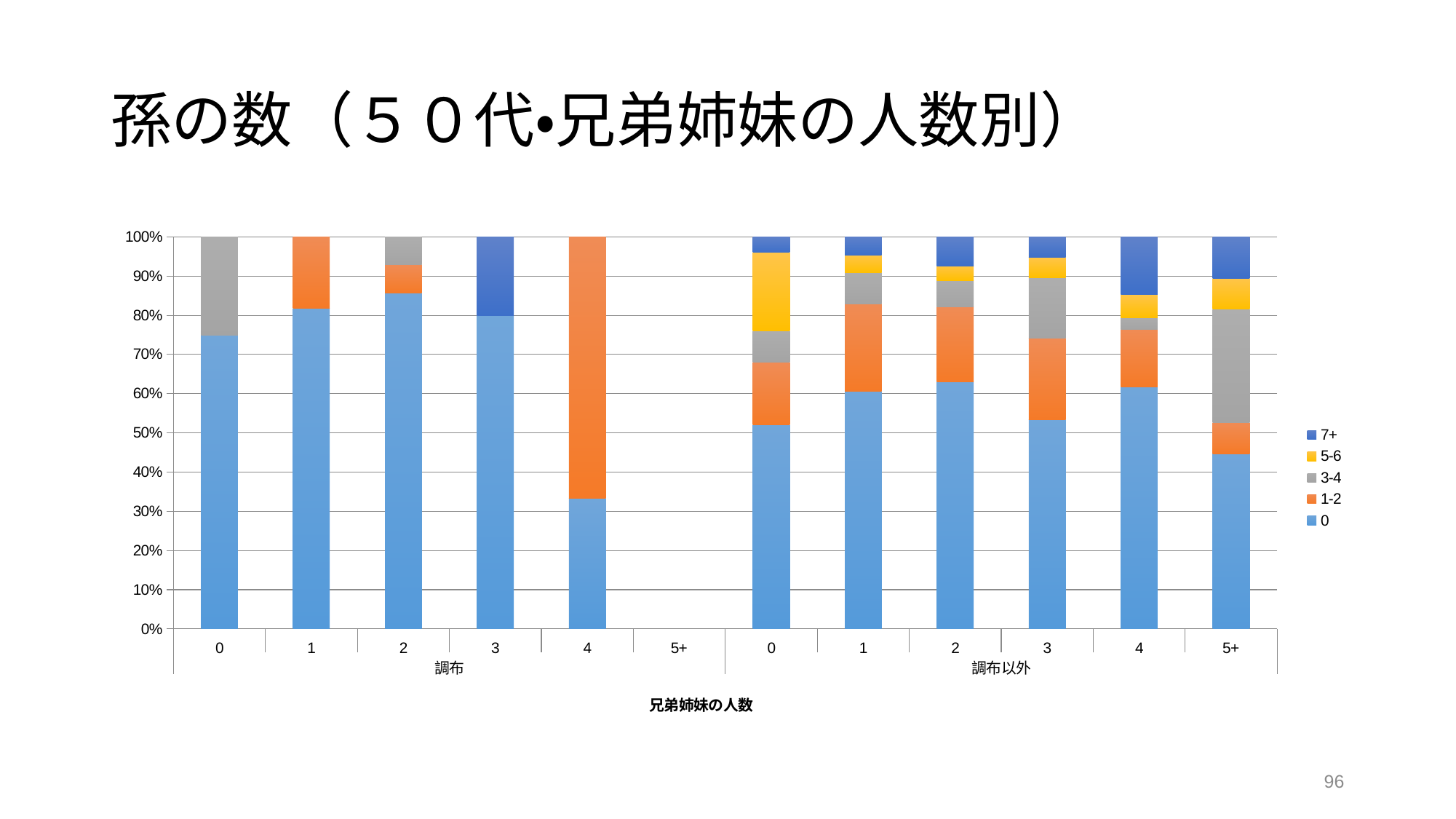

# 孫の数（５０代・兄弟姉妹の人数別）

### Chart

| Category | 0 | 1-2 | 3-4 | 5-6 | 7+ |
|---|---|---|---|---|---|
| 0 | 3.0 | 0.0 | 1.0 | None | 0.0 |
| 1 | 9.0 | 2.0 | 0.0 | None | 0.0 |
| 2 | 12.0 | 1.0 | 1.0 | None | 0.0 |
| 3 | 4.0 | 0.0 | 0.0 | None | 1.0 |
| 4 | 1.0 | 2.0 | 0.0 | None | 0.0 |
| 5+ | None | None | None | None | None |
| 0 | 13.0 | 4.0 | 2.0 | 5.0 | 1.0 |
| 1 | 92.0 | 34.0 | 12.0 | 7.0 | 7.0 |
| 2 | 85.0 | 26.0 | 9.0 | 5.0 | 10.0 |
| 3 | 31.0 | 12.0 | 9.0 | 3.0 | 3.0 |
| 4 | 21.0 | 5.0 | 1.0 | 2.0 | 5.0 |
| 5+ | 17.0 | 3.0 | 11.0 | 3.0 | 4.0 |
96